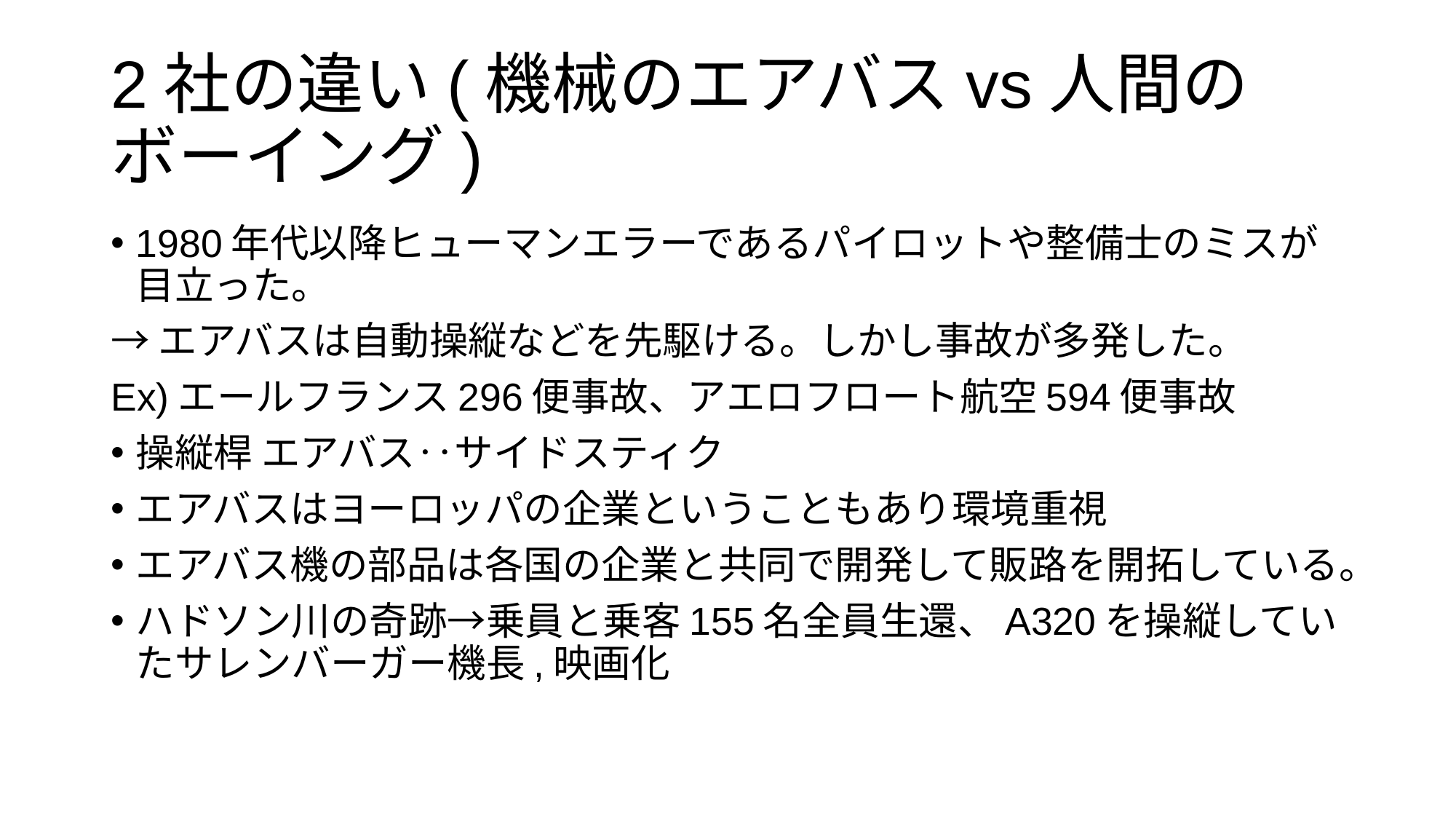

# 2社の違い(機械のエアバスvs人間のボーイング)
1980年代以降ヒューマンエラーであるパイロットや整備士のミスが目立った。
→エアバスは自動操縦などを先駆ける。しかし事故が多発した。
Ex)エールフランス296便事故、アエロフロート航空594便事故
操縦桿 エアバス‥サイドスティク
エアバスはヨーロッパの企業ということもあり環境重視
エアバス機の部品は各国の企業と共同で開発して販路を開拓している。
ハドソン川の奇跡→乗員と乗客155名全員生還、A320を操縦していたサレンバーガー機長,映画化